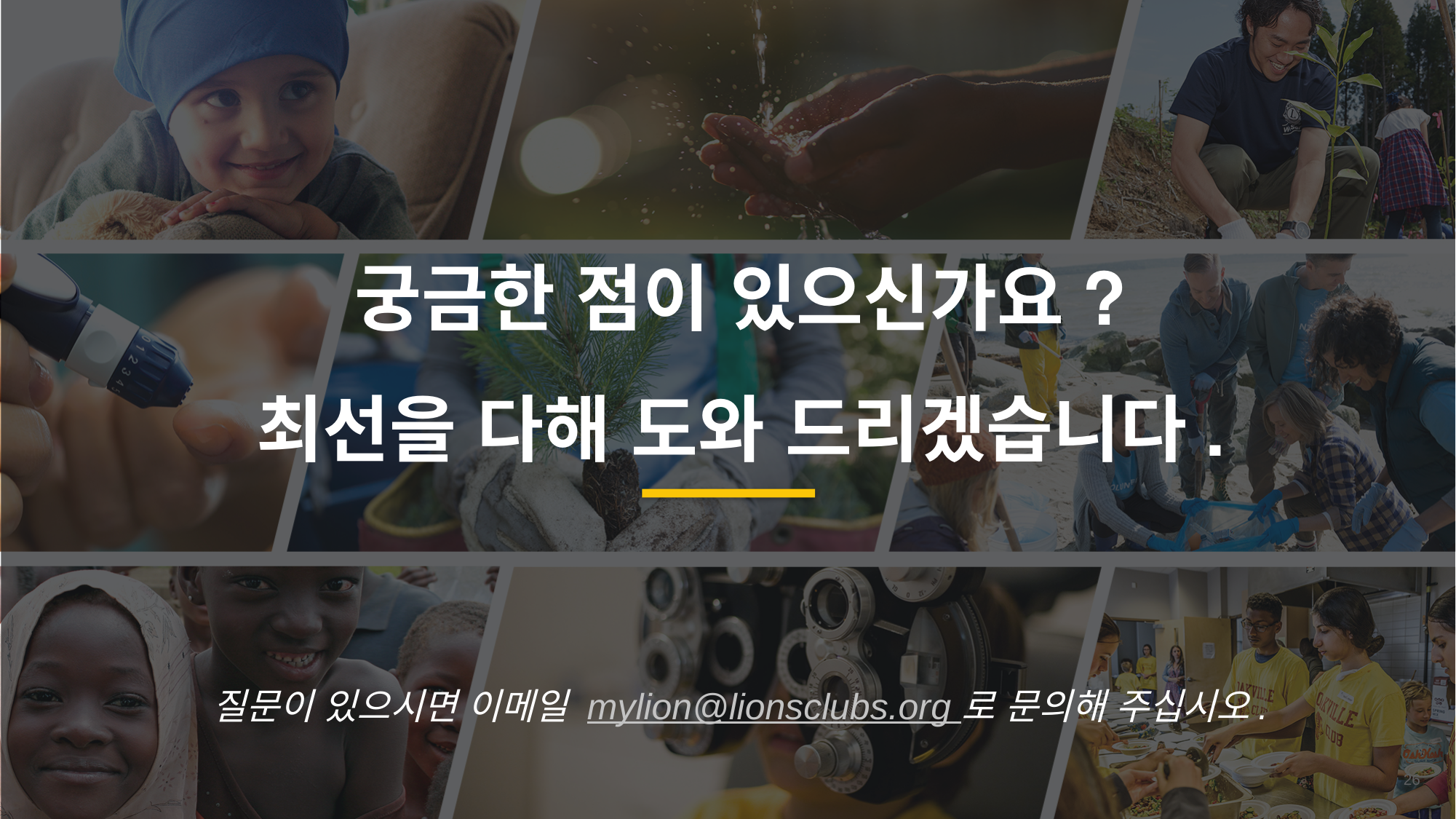

궁금한 점이 있으신가요? 최선을 다해 도와 드리겠습니다.

질문이 있으시면 이메일 mylion@lionsclubs.org 로 문의해 주십시오.